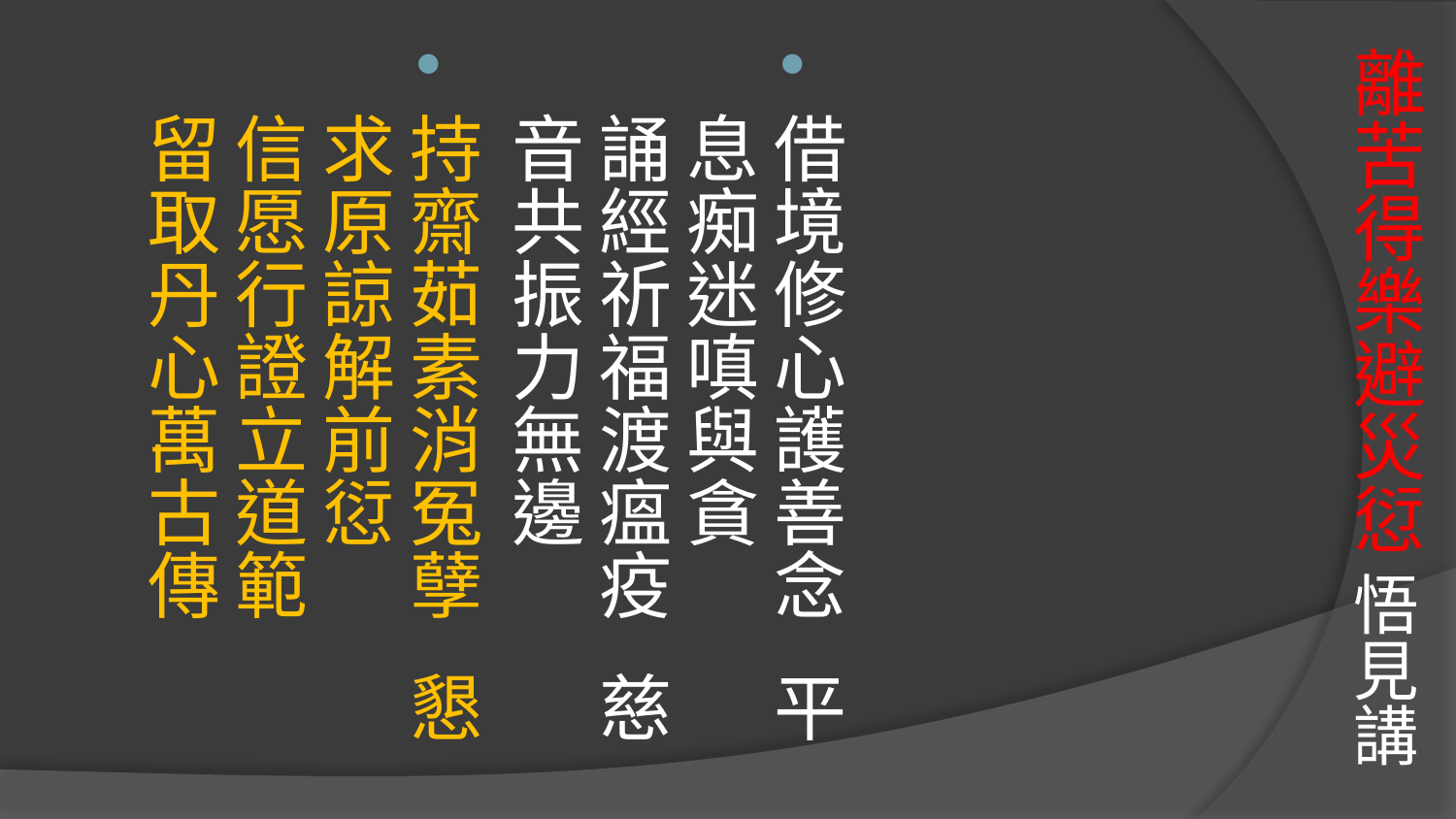

# 離苦得樂避災愆 悟見講
借境修心護善念   平息痴迷嗔與貪
誦經祈福渡瘟疫   慈音共振力無邊
持齋茹素消冤孽   懇求原諒解前愆
信愿行證立道範      留取丹心萬古傳